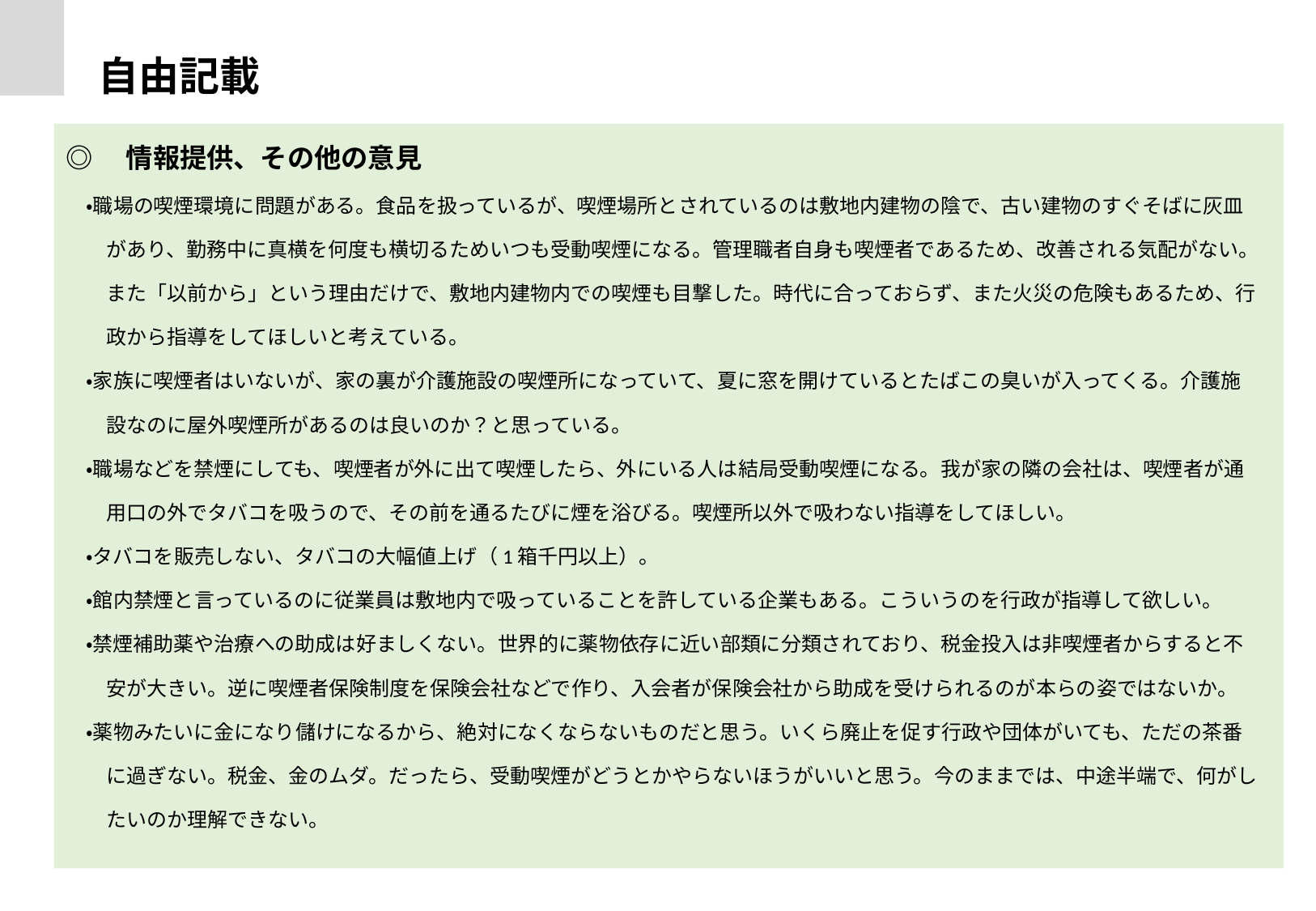

自由記載（一部抜粋）
◎　情報提供、その他の意見
　・職場の喫煙環境に問題がある。食品を扱っているが、喫煙場所とされているのは敷地内建物の陰で、古い建物のすぐそばに灰皿
　　があり、勤務中に真横を何度も横切るためいつも受動喫煙になる。管理職者自身も喫煙者であるため、改善される気配がない。
　　また「以前から」という理由だけで、敷地内建物内での喫煙も目撃した。時代に合っておらず、また火災の危険もあるため、行
　　政から指導をしてほしいと考えている。
　・家族に喫煙者はいないが、家の裏が介護施設の喫煙所になっていて、夏に窓を開けているとたばこの臭いが入ってくる。介護施
　　設なのに屋外喫煙所があるのは良いのか？と思っている。
　・職場などを禁煙にしても、喫煙者が外に出て喫煙したら、外にいる人は結局受動喫煙になる。我が家の隣の会社は、喫煙者が通
　　用口の外でタバコを吸うので、その前を通るたびに煙を浴びる。喫煙所以外で吸わない指導をしてほしい。
　・タバコを販売しない、タバコの大幅値上げ（1箱千円以上）。
　・館内禁煙と言っているのに従業員は敷地内で吸っていることを許している企業もある。こういうのを行政が指導して欲しい。
　・禁煙補助薬や治療への助成は好ましくない。世界的に薬物依存に近い部類に分類されており、税金投入は非喫煙者からすると不
　　安が大きい。逆に喫煙者保険制度を保険会社などで作り、入会者が保険会社から助成を受けられるのが本らの姿ではないか。
　・薬物みたいに金になり儲けになるから、絶対になくならないものだと思う。いくら廃止を促す行政や団体がいても、ただの茶番
　　に過ぎない。税金、金のムダ。だったら、受動喫煙がどうとかやらないほうがいいと思う。今のままでは、中途半端で、何がし
　　たいのか理解できない。